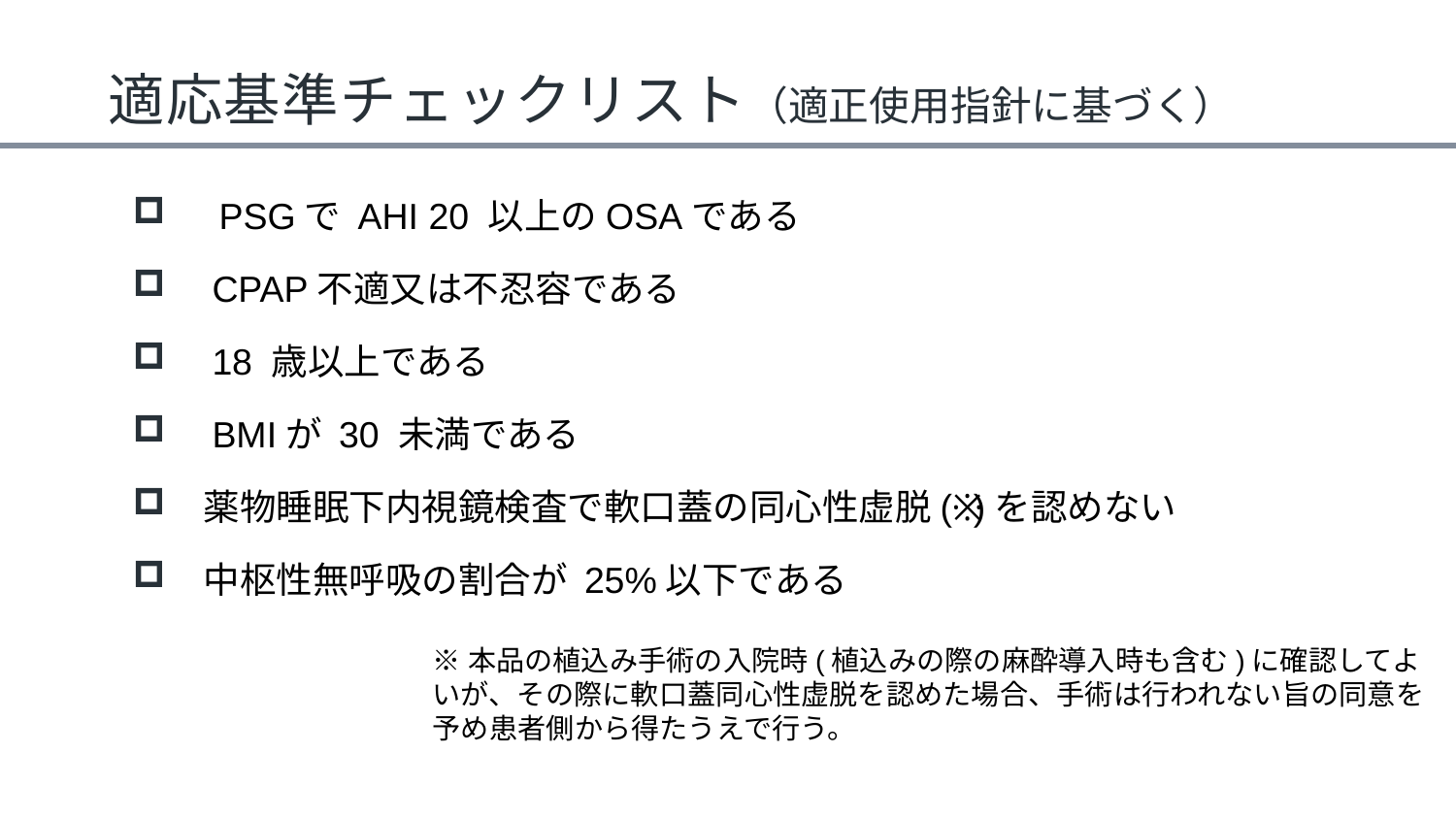

# 適応基準チェックリスト（適正使用指針に基づく）
　PSGで AHI 20 以上のOSAである
　CPAP不適又は不忍容である
　18 歳以上である
　BMIが 30 未満である
　薬物睡眠下内視鏡検査で軟口蓋の同心性虚脱(※)を認めない
　中枢性無呼吸の割合が 25%以下である
※本品の植込み手術の入院時(植込みの際の麻酔導入時も含む)に確認してよいが、その際に軟口蓋同心性虚脱を認めた場合、手術は行われない旨の同意を予め患者側から得たうえで行う。